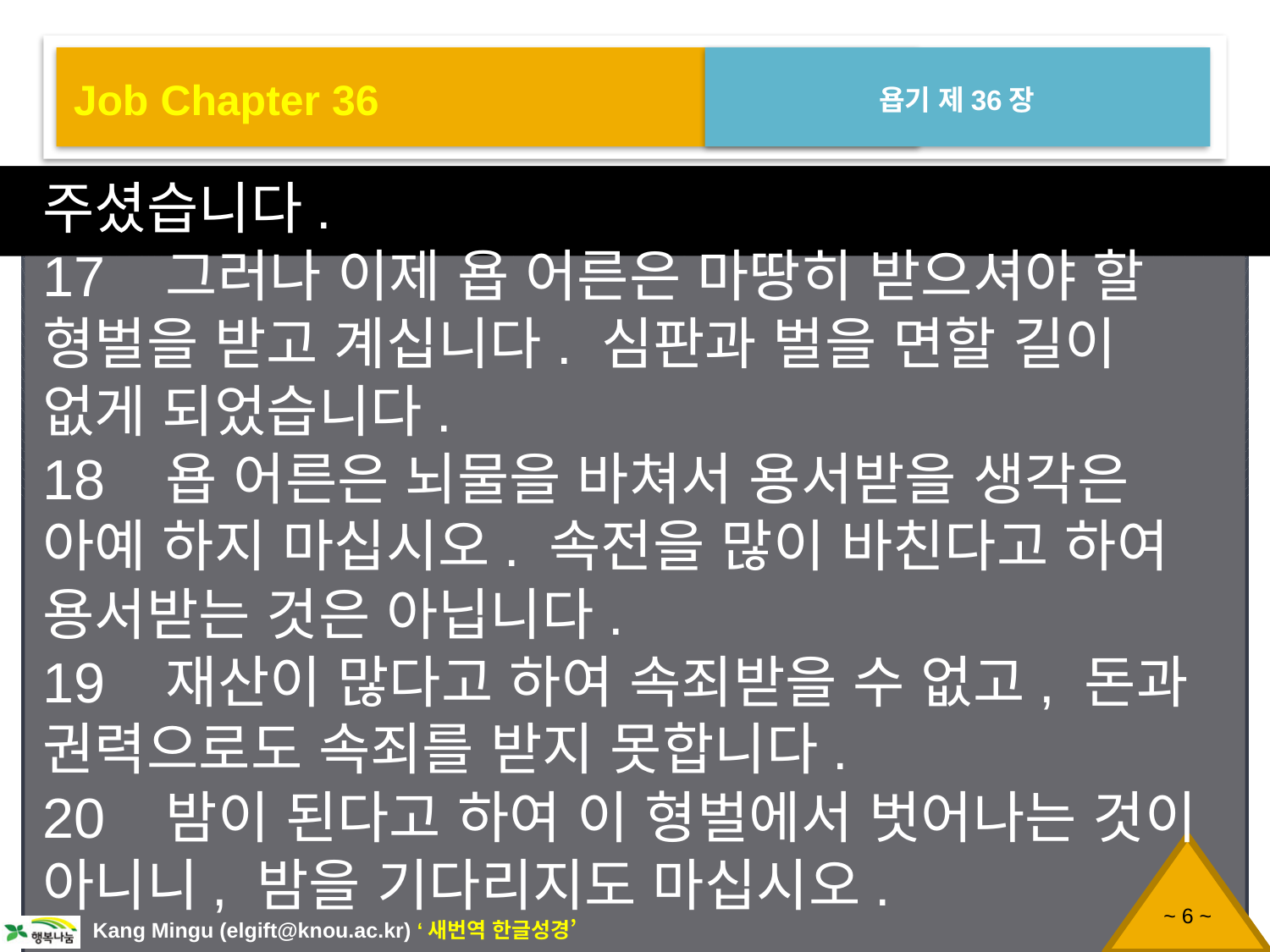

Job Chapter 36
욥기 제36장
주셨습니다.
17   그러나 이제 욥 어른은 마땅히 받으셔야 할 형벌을 받고 계십니다. 심판과 벌을 면할 길이 없게 되었습니다.
18   욥 어른은 뇌물을 바쳐서 용서받을 생각은 아예 하지 마십시오. 속전을 많이 바친다고 하여 용서받는 것은 아닙니다.
19   재산이 많다고 하여 속죄받을 수 없고, 돈과 권력으로도 속죄를 받지 못합니다.
20   밤이 된다고 하여 이 형벌에서 벗어나는 것이 아니니, 밤을 기다리지도 마십시오.